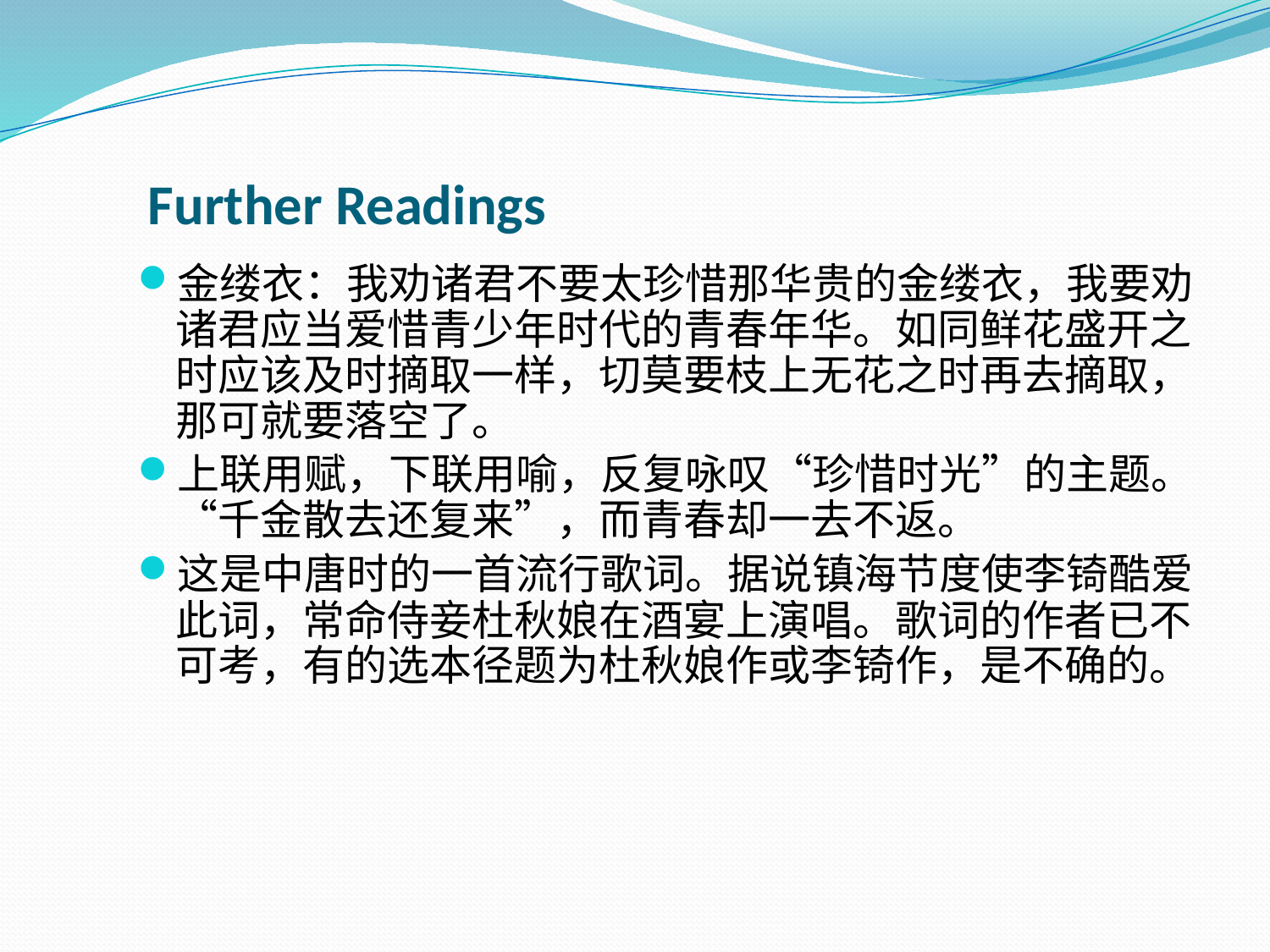

# Further Readings
金缕衣：我劝诸君不要太珍惜那华贵的金缕衣，我要劝诸君应当爱惜青少年时代的青春年华。如同鲜花盛开之时应该及时摘取一样，切莫要枝上无花之时再去摘取，那可就要落空了。
上联用赋，下联用喻，反复咏叹“珍惜时光”的主题。“千金散去还复来”，而青春却一去不返。
这是中唐时的一首流行歌词。据说镇海节度使李锜酷爱此词，常命侍妾杜秋娘在酒宴上演唱。歌词的作者已不可考，有的选本径题为杜秋娘作或李锜作，是不确的。